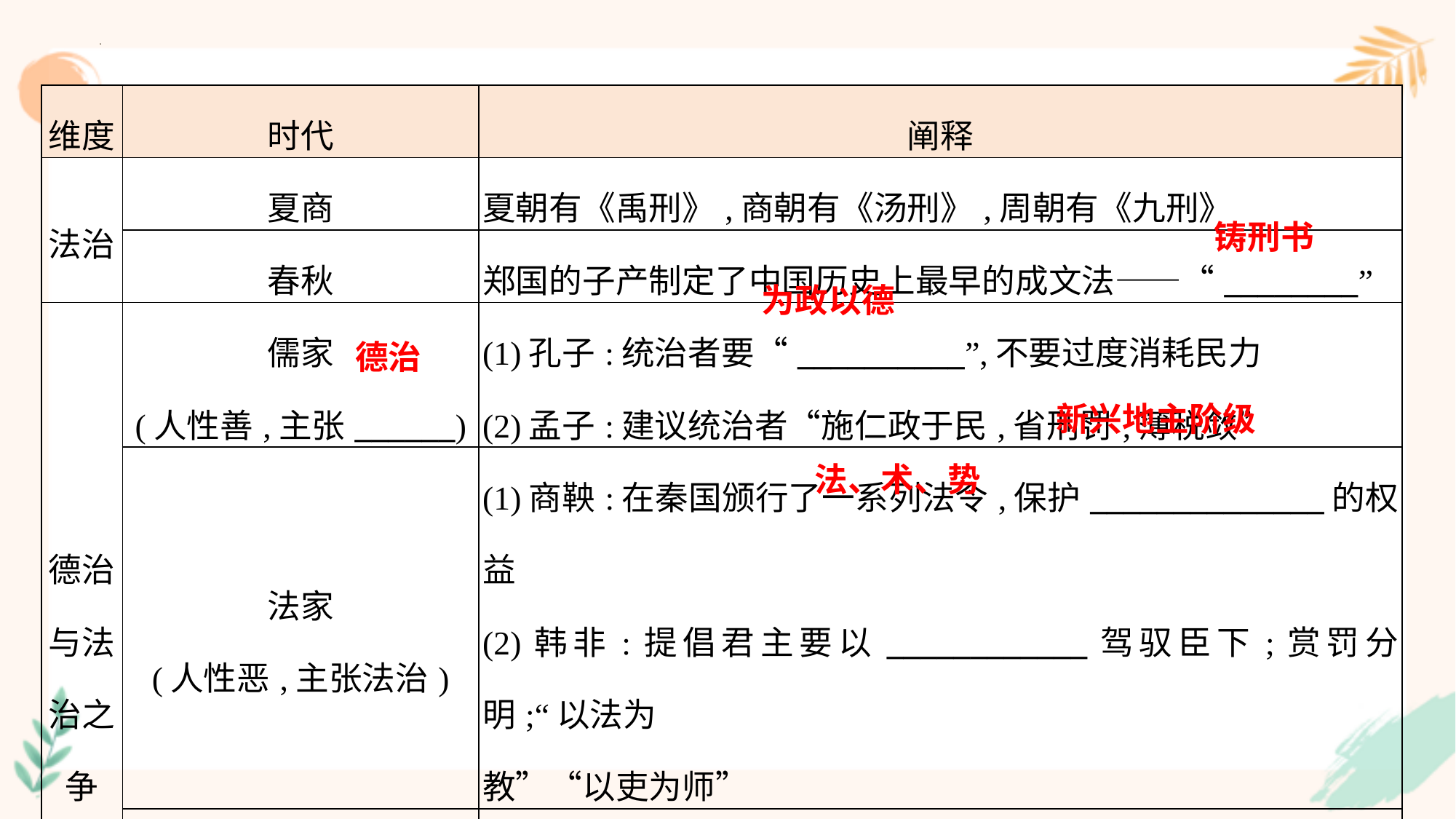

| 维度 | 时代 | 阐释 |
| --- | --- | --- |
| 法治 | 夏商 | 夏朝有《禹刑》,商朝有《汤刑》,周朝有《九刑》 |
|  | 春秋 | 郑国的子产制定了中国历史上最早的成文法——“\_\_\_\_\_\_\_\_” |
| 德治 与法 治之 争 | 儒家 (人性善,主张\_\_\_\_\_\_) | (1)孔子:统治者要“\_\_\_\_\_\_\_\_\_\_”,不要过度消耗民力 (2)孟子:建议统治者“施仁政于民,省刑罚,薄税敛” |
|  | 法家 (人性恶,主张法治) | (1)商鞅:在秦国颁行了一系列法令,保护\_\_\_\_\_\_\_\_\_\_\_\_\_\_的权益 (2)韩非:提倡君主要以\_\_\_\_\_\_\_\_\_\_\_\_驾驭臣下;赏罚分明;“以法为 教”“以吏为师” |
|  | 评价 | (1)儒家主张通过道德礼义教化民众,重视民生与民意,但儒家 思想并不适用于战国时期 (2)法家思想既能实现富国强兵,又能满足各国君主专制的愿望 |
铸刑书
为政以德
德治
新兴地主阶级
法、术、势